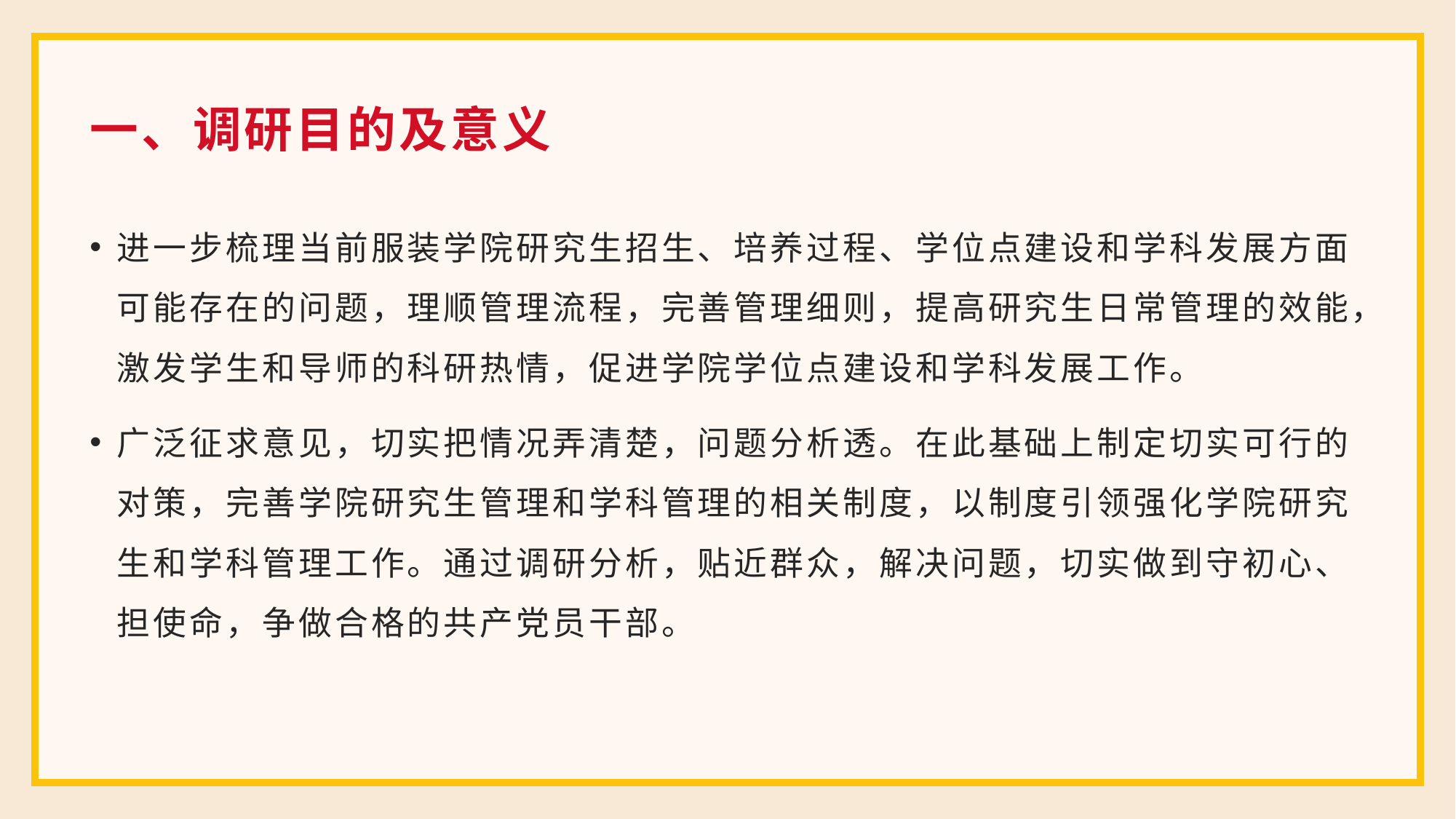

# 一、调研目的及意义
进一步梳理当前服装学院研究生招生、培养过程、学位点建设和学科发展方面可能存在的问题，理顺管理流程，完善管理细则，提高研究生日常管理的效能，激发学生和导师的科研热情，促进学院学位点建设和学科发展工作。
广泛征求意见，切实把情况弄清楚，问题分析透。在此基础上制定切实可行的对策，完善学院研究生管理和学科管理的相关制度，以制度引领强化学院研究生和学科管理工作。通过调研分析，贴近群众，解决问题，切实做到守初心、担使命，争做合格的共产党员干部。